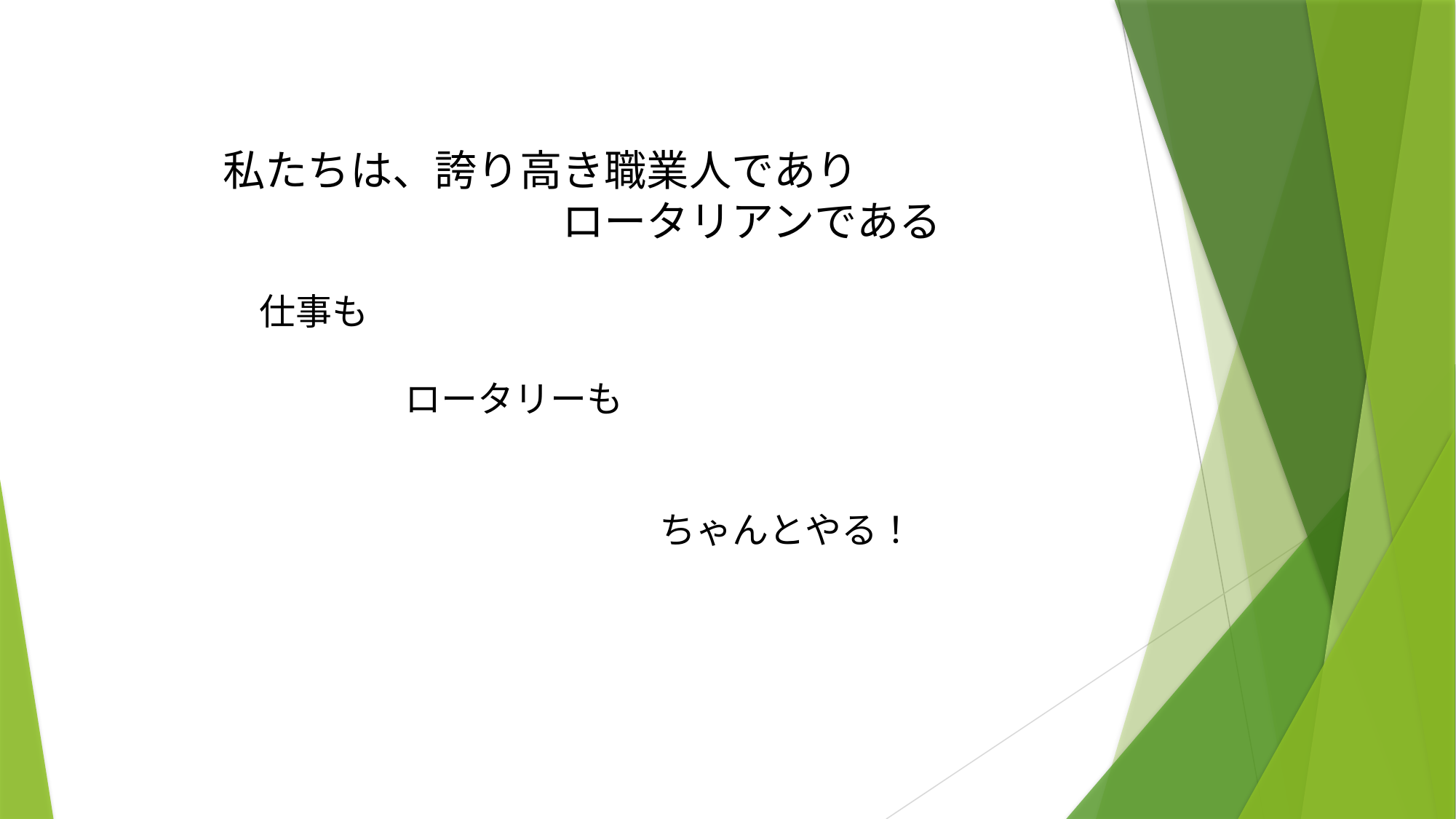

私たちは、誇り高き職業人であり
　　　　　　　　ロータリアンである

　仕事も

　　　　　ロータリーも

　　　　　　　　　　　　ちゃんとやる！